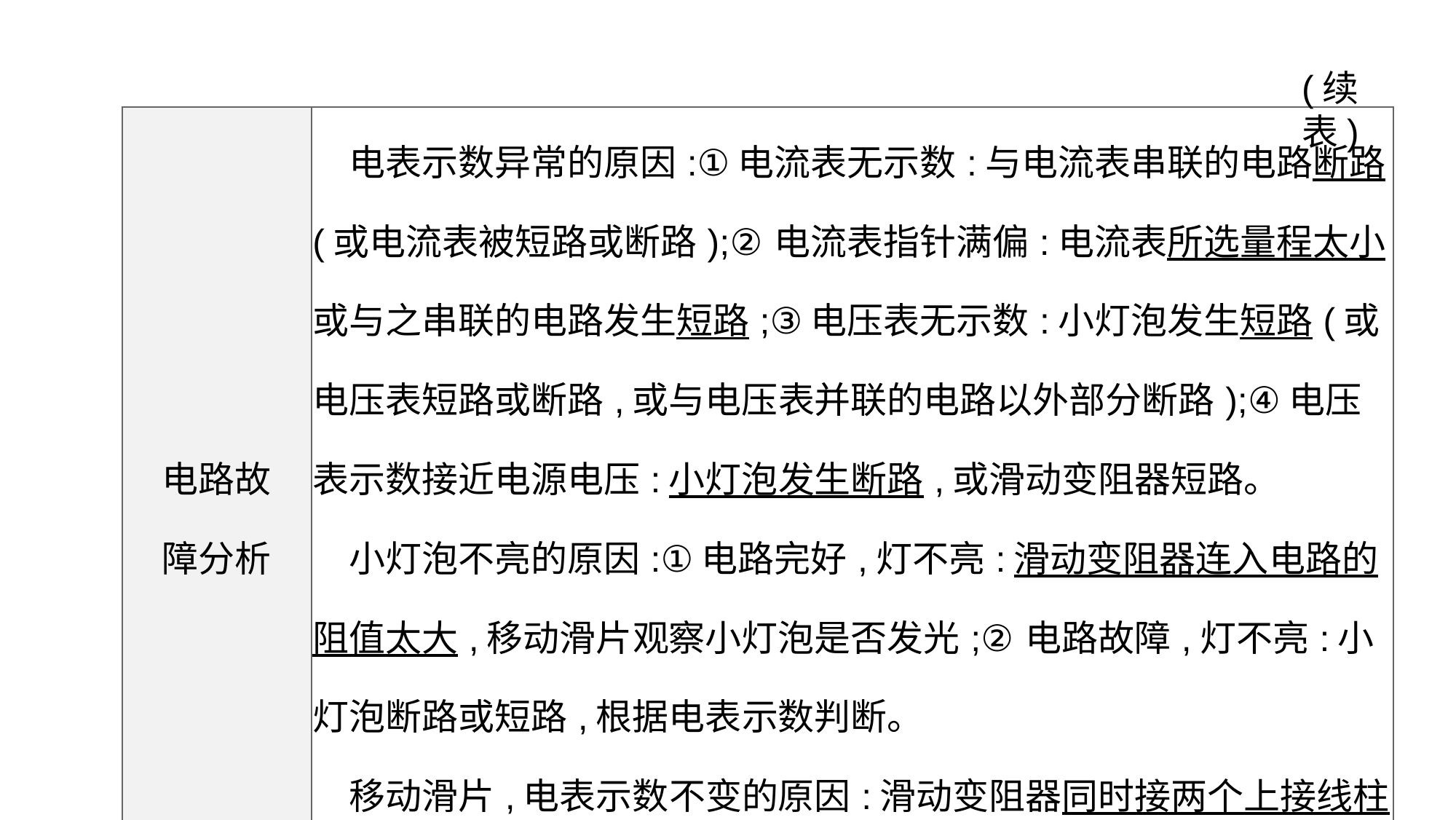

(续表)
| 电路故 障分析 | 电表示数异常的原因:①电流表无示数:与电流表串联的电路断路(或电流表被短路或断路);②电流表指针满偏:电流表所选量程太小或与之串联的电路发生短路;③电压表无示数:小灯泡发生短路(或电压表短路或断路,或与电压表并联的电路以外部分断路);④电压表示数接近电源电压:小灯泡发生断路,或滑动变阻器短路。 　小灯泡不亮的原因:①电路完好,灯不亮:滑动变阻器连入电路的阻值太大,移动滑片观察小灯泡是否发光;②电路故障,灯不亮:小灯泡断路或短路,根据电表示数判断。 　移动滑片,电表示数不变的原因:滑动变阻器同时接两个上接线柱或同时接两个下接线柱 |
| --- | --- |